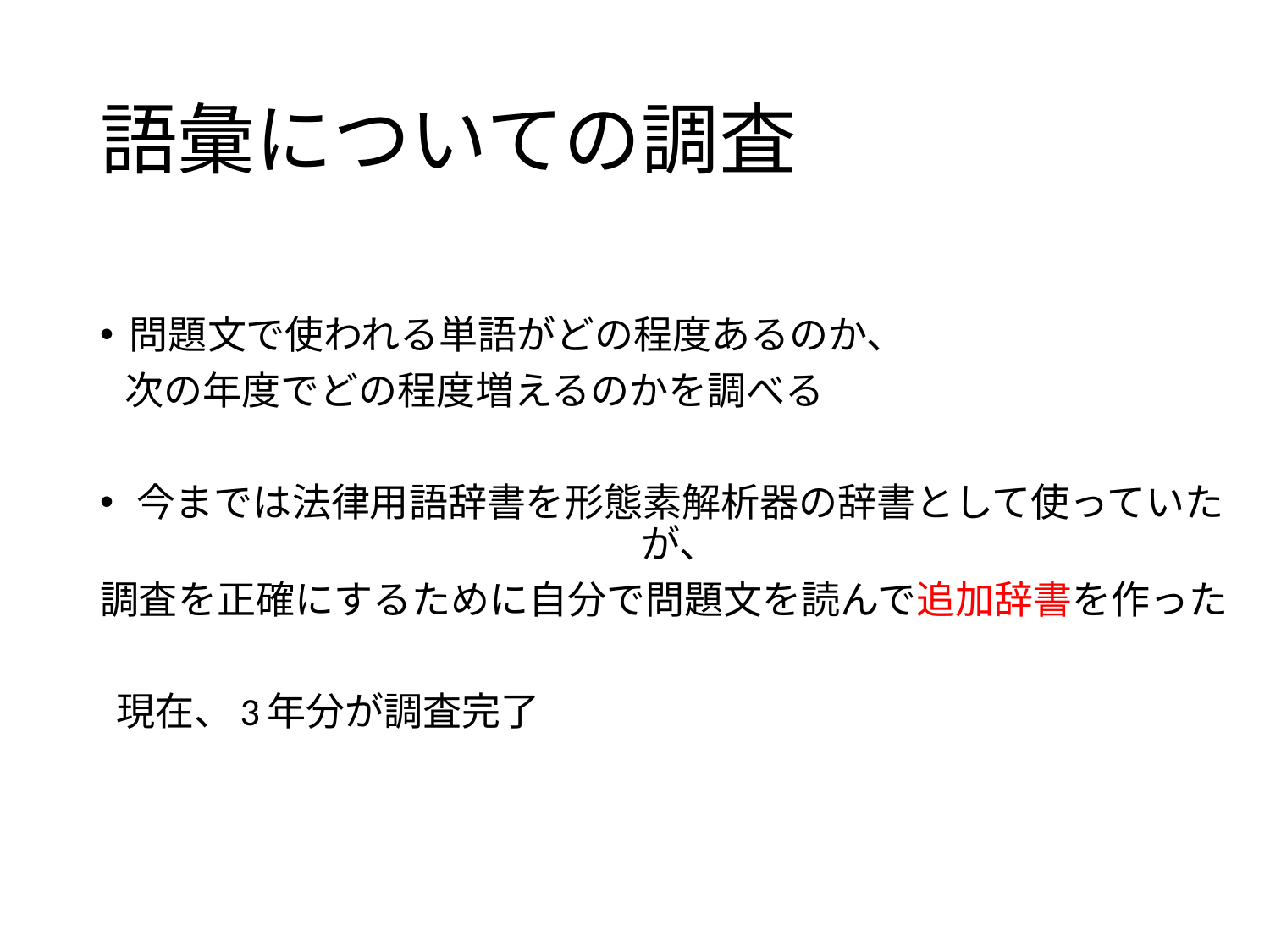

# 語彙についての調査
問題文で使われる単語がどの程度あるのか、
  次の年度でどの程度増えるのかを調べる

今までは法律用語辞書を形態素解析器の辞書として使っていたが、
調査を正確にするために自分で問題文を読んで追加辞書を作った

 現在、3年分が調査完了